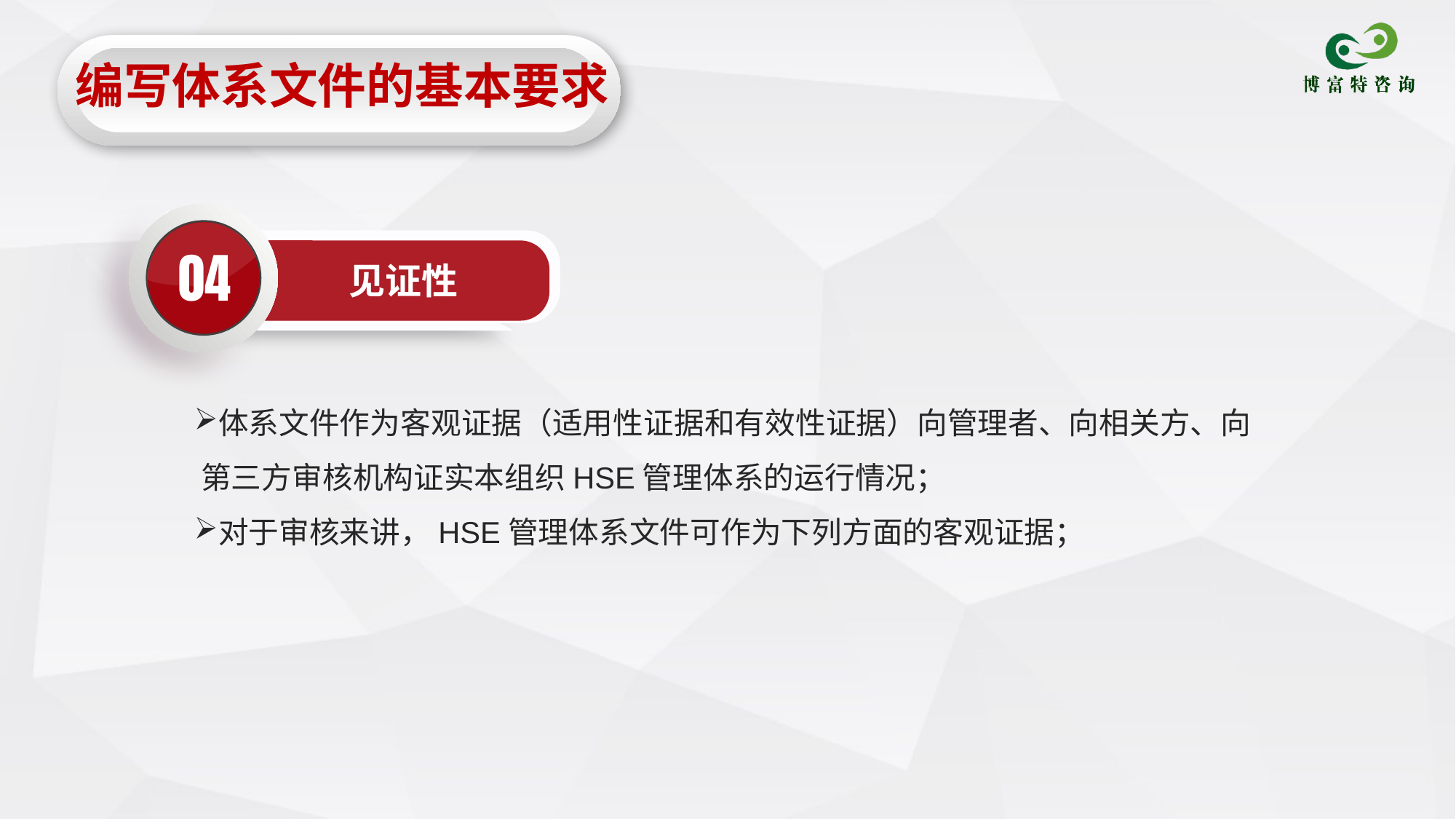

编写体系文件的基本要求

04

见证性
体系文件作为客观证据（适用性证据和有效性证据）向管理者、向相关方、向第三方审核机构证实本组织HSE管理体系的运行情况；
对于审核来讲，HSE管理体系文件可作为下列方面的客观证据；